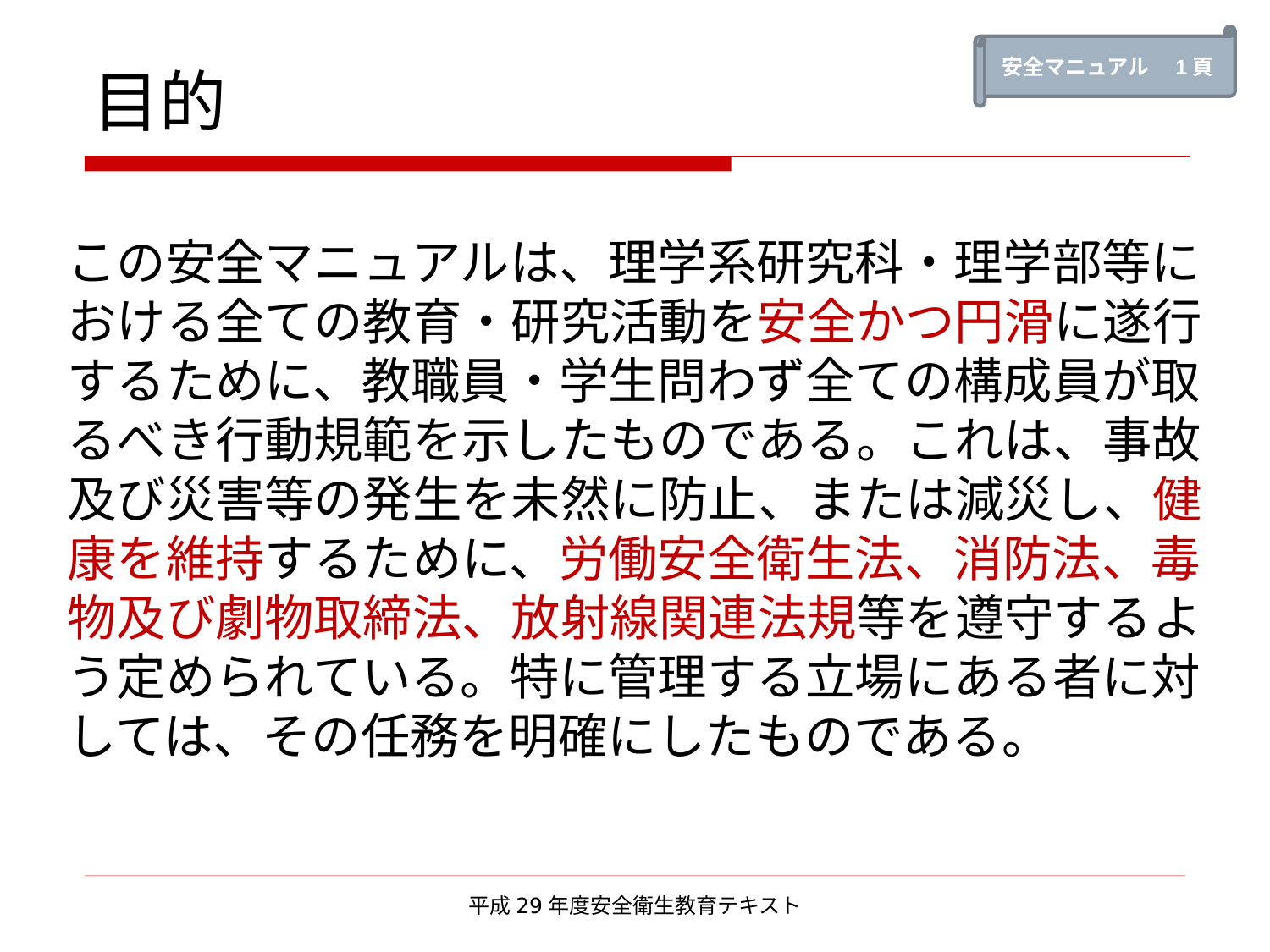

安全マニュアル　1頁
# 目的
この安全マニュアルは、理学系研究科・理学部等における全ての教育・研究活動を安全かつ円滑に遂行するために、教職員・学生問わず全ての構成員が取るべき行動規範を示したものである。これは、事故及び災害等の発生を未然に防止、または減災し、健康を維持するために、労働安全衛生法、消防法、毒物及び劇物取締法、放射線関連法規等を遵守するよう定められている。特に管理する立場にある者に対しては、その任務を明確にしたものである。
平成29年度安全衛生教育テキスト